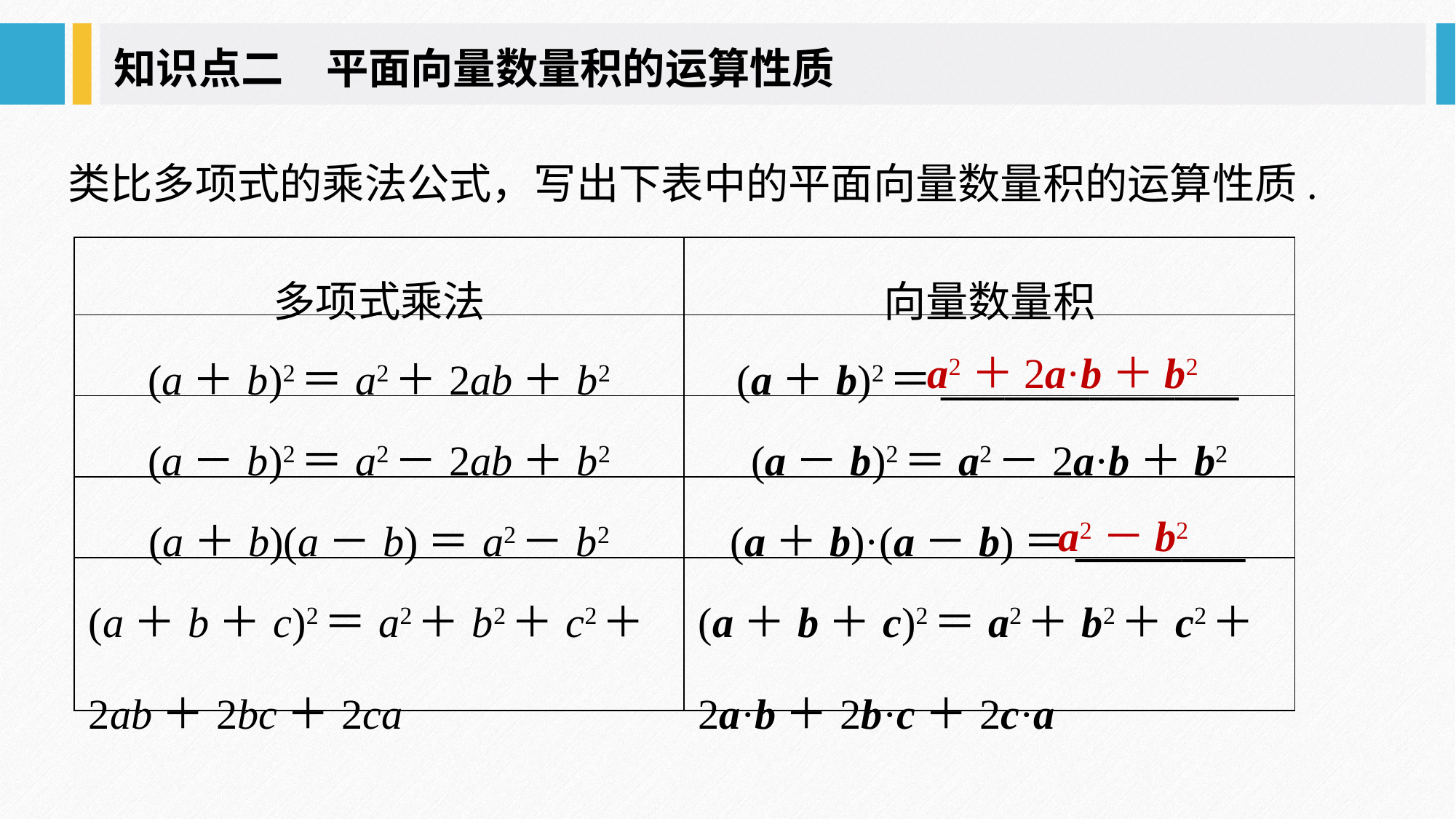

知识点二　平面向量数量积的运算性质
类比多项式的乘法公式，写出下表中的平面向量数量积的运算性质.
| 多项式乘法 | 向量数量积 |
| --- | --- |
| (a＋b)2＝a2＋2ab＋b2 | (a＋b)2＝\_\_\_\_\_\_\_\_\_\_\_\_\_\_ |
| (a－b)2＝a2－2ab＋b2 | (a－b)2＝a2－2a·b＋b2 |
| (a＋b)(a－b)＝a2－b2 | (a＋b)·(a－b)＝\_\_\_\_\_\_\_\_ |
| (a＋b＋c)2＝a2＋b2＋c2＋2ab＋2bc＋2ca | (a＋b＋c)2＝a2＋b2＋c2＋2a·b＋2b·c＋2c·a |
a2＋2a·b＋b2
a2－b2